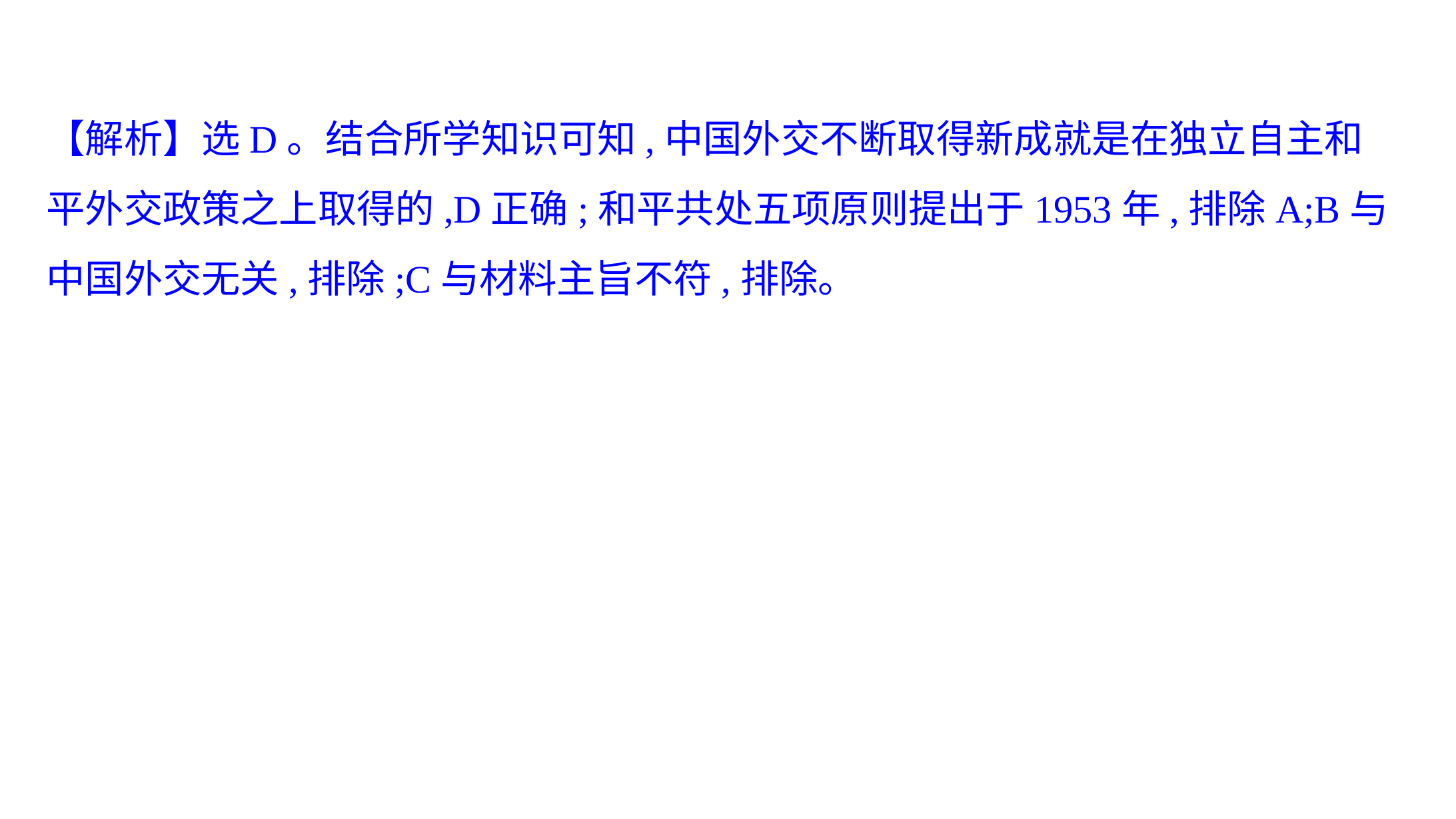

【解析】选D。结合所学知识可知,中国外交不断取得新成就是在独立自主和平外交政策之上取得的,D正确;和平共处五项原则提出于1953年,排除A;B与中国外交无关,排除;C与材料主旨不符,排除。